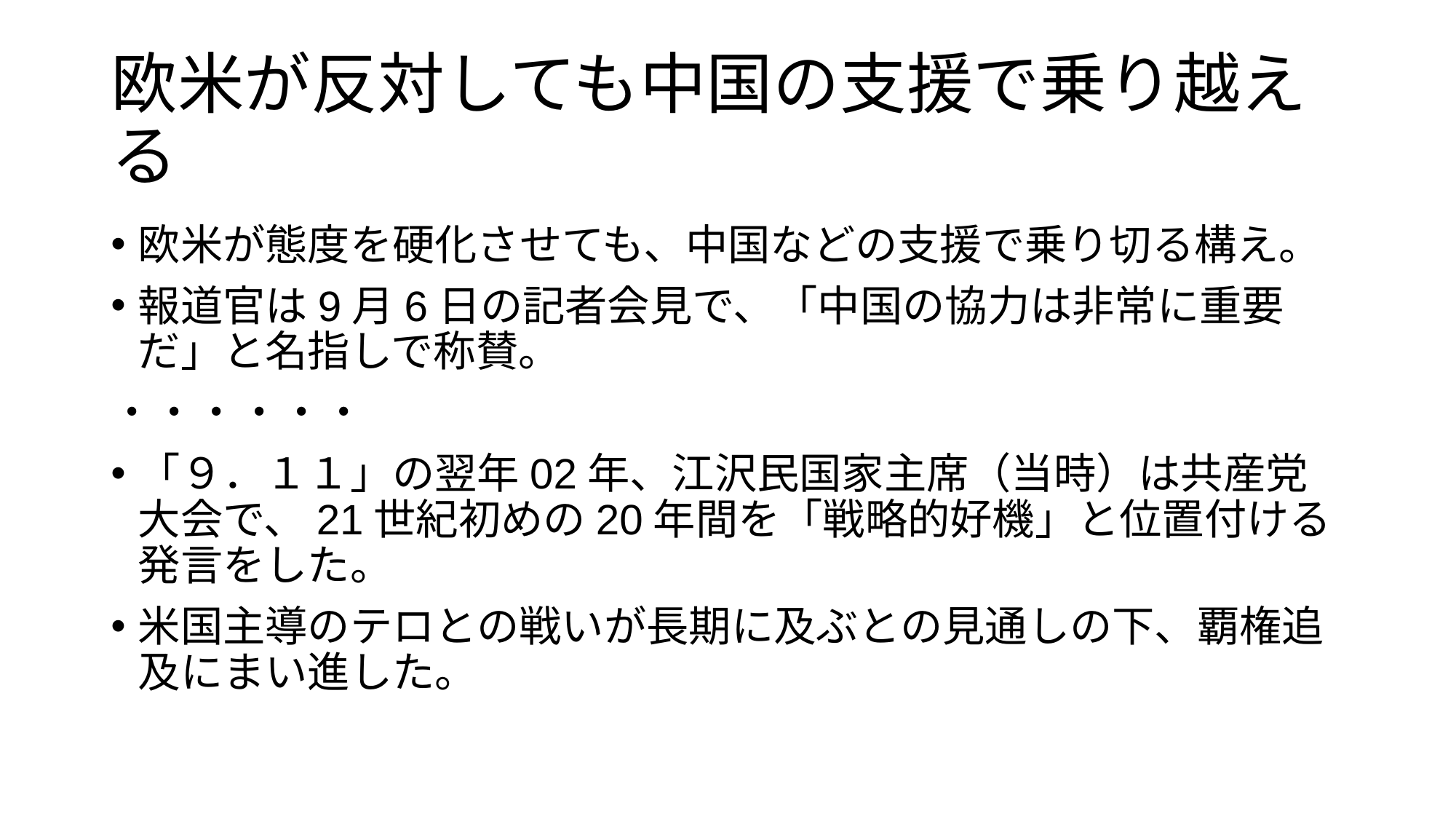

# 欧米が反対しても中国の支援で乗り越える
欧米が態度を硬化させても、中国などの支援で乗り切る構え。
報道官は9月6日の記者会見で、「中国の協力は非常に重要だ」と名指しで称賛。
・・・・・・
「９．１１」の翌年02年、江沢民国家主席（当時）は共産党大会で、21世紀初めの20年間を「戦略的好機」と位置付ける発言をした。
米国主導のテロとの戦いが長期に及ぶとの見通しの下、覇権追及にまい進した。